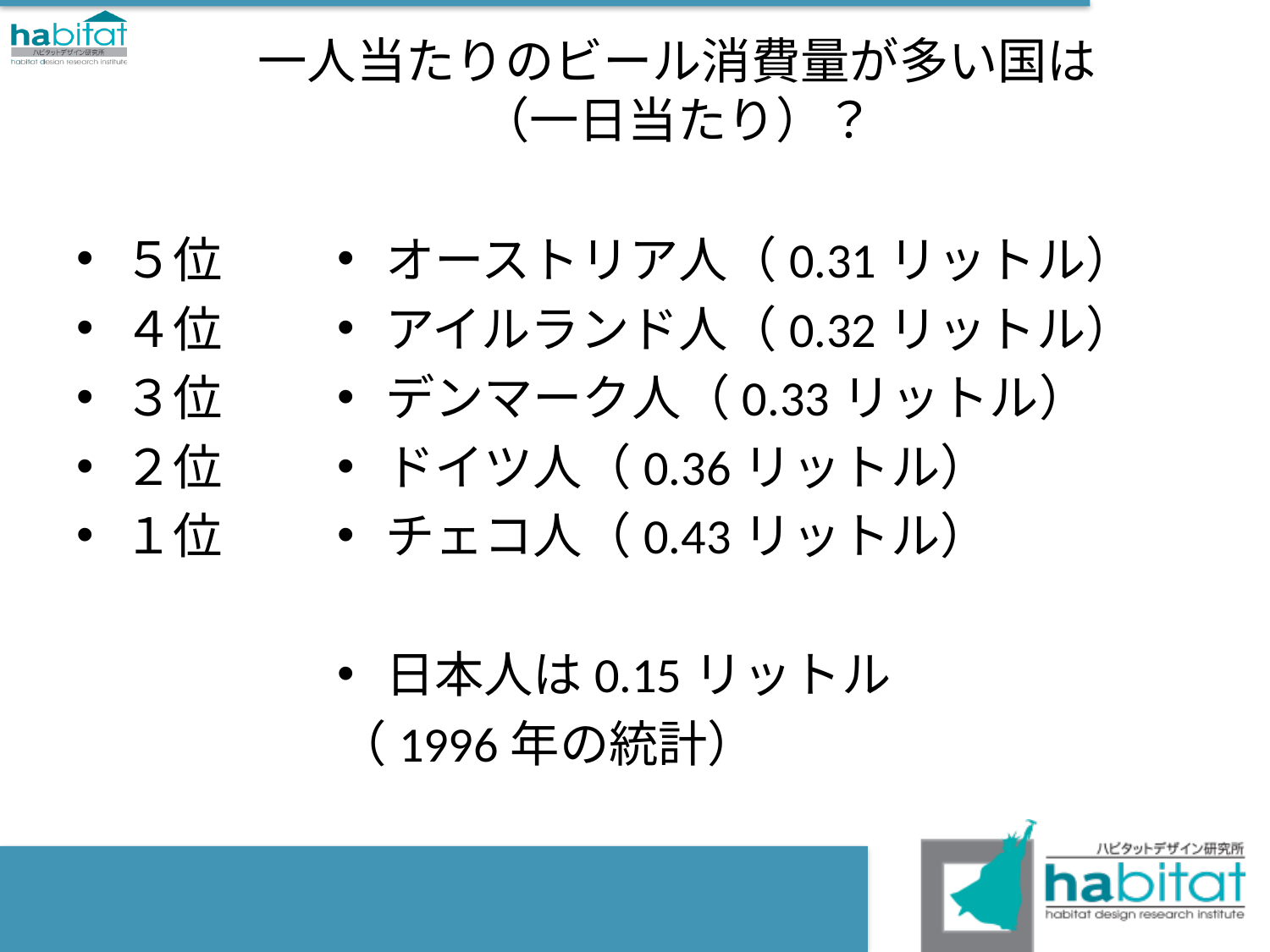

# 一人当たりのビール消費量が多い国は （一日当たり）？
５位
４位
３位
２位
１位
オーストリア人（0.31リットル）
アイルランド人（0.32リットル）
デンマーク人（0.33リットル）
ドイツ人（0.36リットル）
チェコ人（0.43リットル）

日本人は0.15リットル
（1996年の統計）